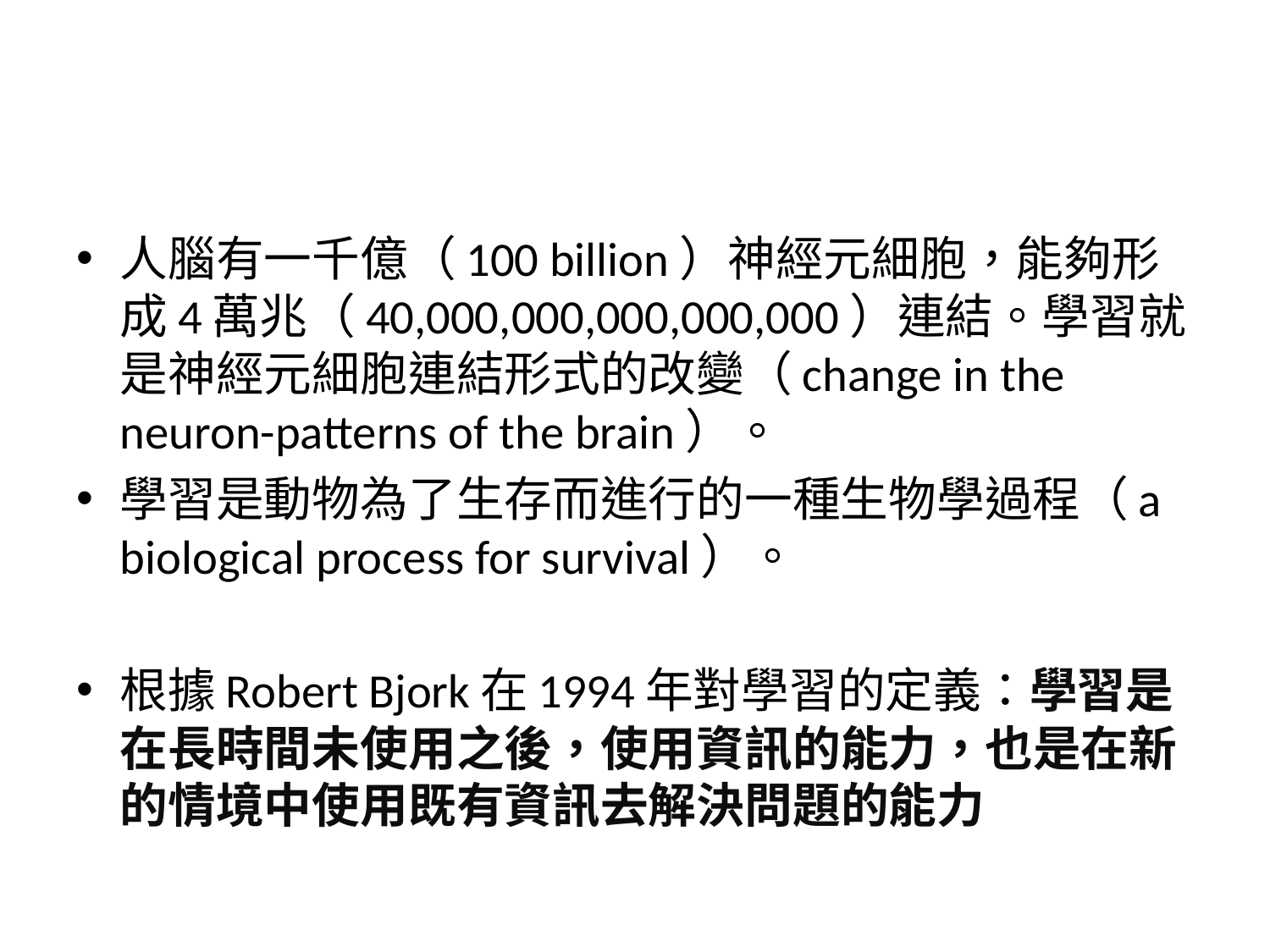

#
人腦有一千億（100 billion）神經元細胞，能夠形成4萬兆（40,000,000,000,000,000）連結。學習就是神經元細胞連結形式的改變（change in the neuron-patterns of the brain）。
學習是動物為了生存而進行的一種生物學過程（a biological process for survival）。

根據Robert Bjork在1994年對學習的定義：學習是在長時間未使用之後，使用資訊的能力，也是在新的情境中使用既有資訊去解決問題的能力